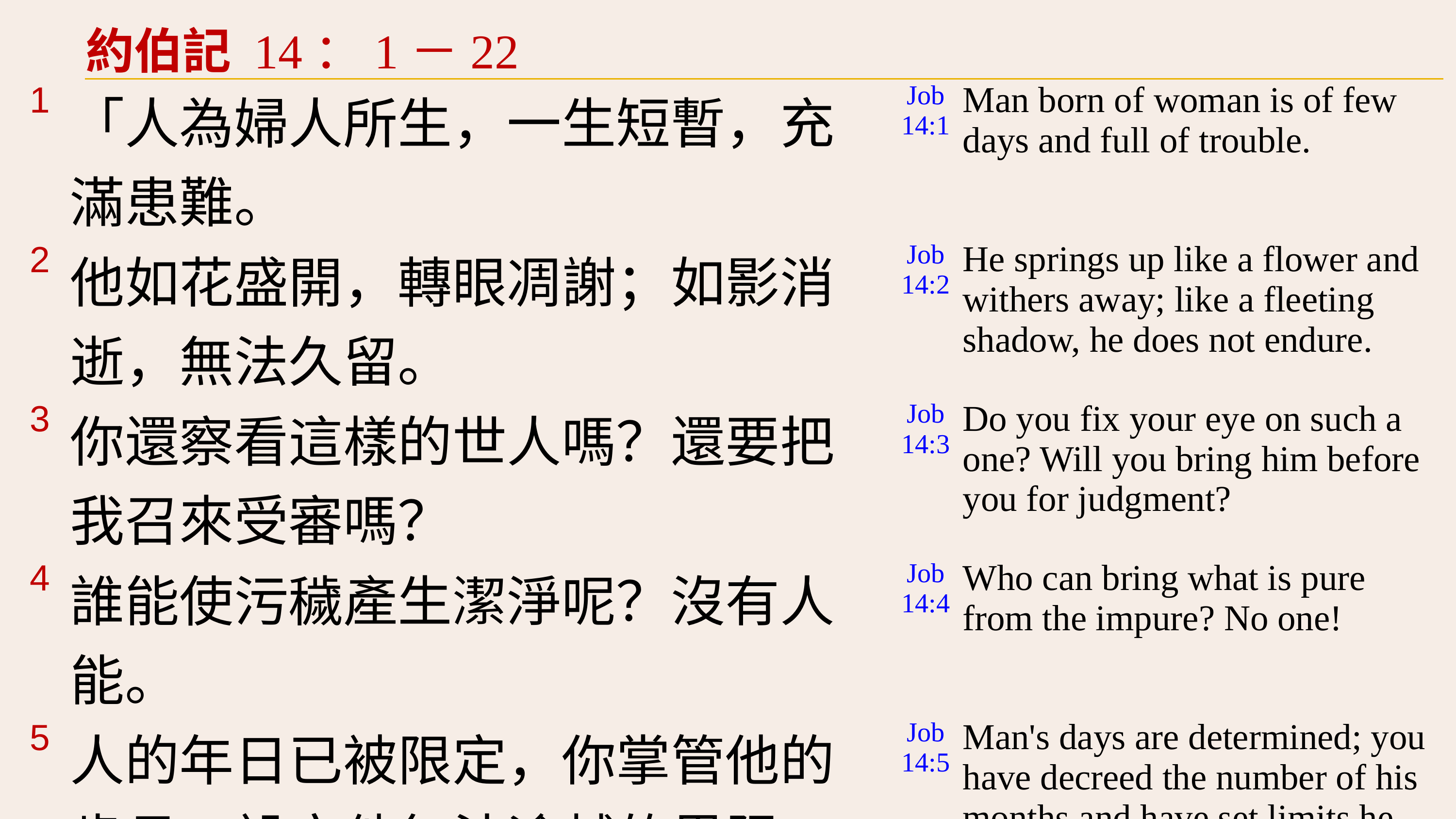

約伯記 14：1－22
| 1 | 「人為婦人所生，一生短暫，充滿患難。 | Job 14:1 | Man born of woman is of few days and full of trouble. |
| --- | --- | --- | --- |
| 2 | 他如花盛開，轉眼凋謝；如影消逝，無法久留。 | Job 14:2 | He springs up like a flower and withers away; like a fleeting shadow, he does not endure. |
| 3 | 你還察看這樣的世人嗎？還要把我召來受審嗎？ | Job 14:3 | Do you fix your eye on such a one? Will you bring him before you for judgment? |
| 4 | 誰能使污穢產生潔淨呢？沒有人能。 | Job 14:4 | Who can bring what is pure from the impure? No one! |
| 5 | 人的年日已被限定，你掌管他的歲月，設定他無法逾越的界限。 | Job 14:5 | Man's days are determined; you have decreed the number of his months and have set limits he cannot exceed. |